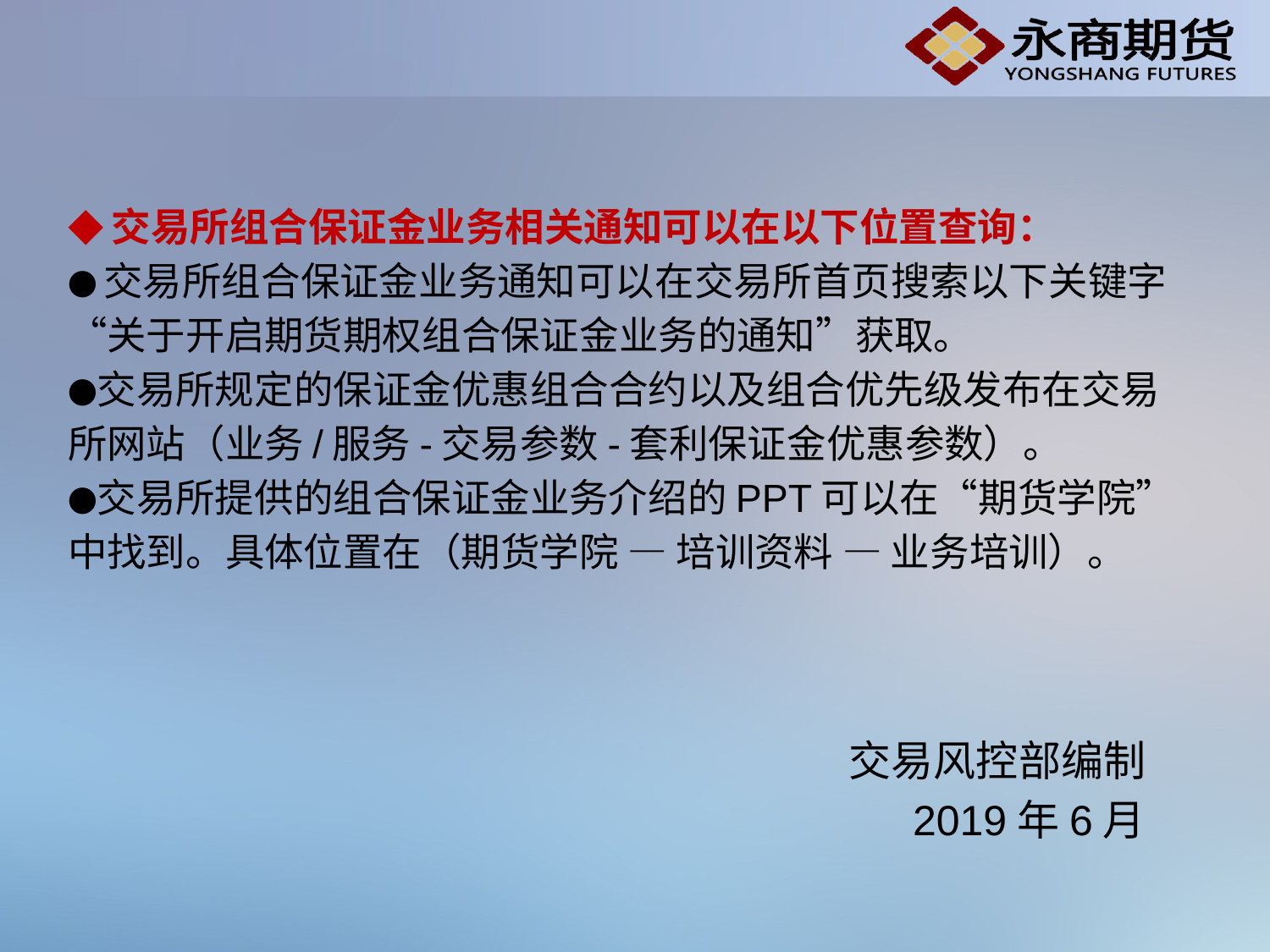

# ◆交易所组合保证金业务相关通知可以在以下位置查询： ● 交易所组合保证金业务通知可以在交易所首页搜索以下关键字“关于开启期货期权组合保证金业务的通知”获取。 ●交易所规定的保证金优惠组合合约以及组合优先级发布在交易所网站（业务/服务-交易参数-套利保证金优惠参数）。 ●交易所提供的组合保证金业务介绍的PPT可以在“期货学院”中找到。具体位置在（期货学院 — 培训资料 — 业务培训）。
                                                                 交易风控部编制
2019年6月